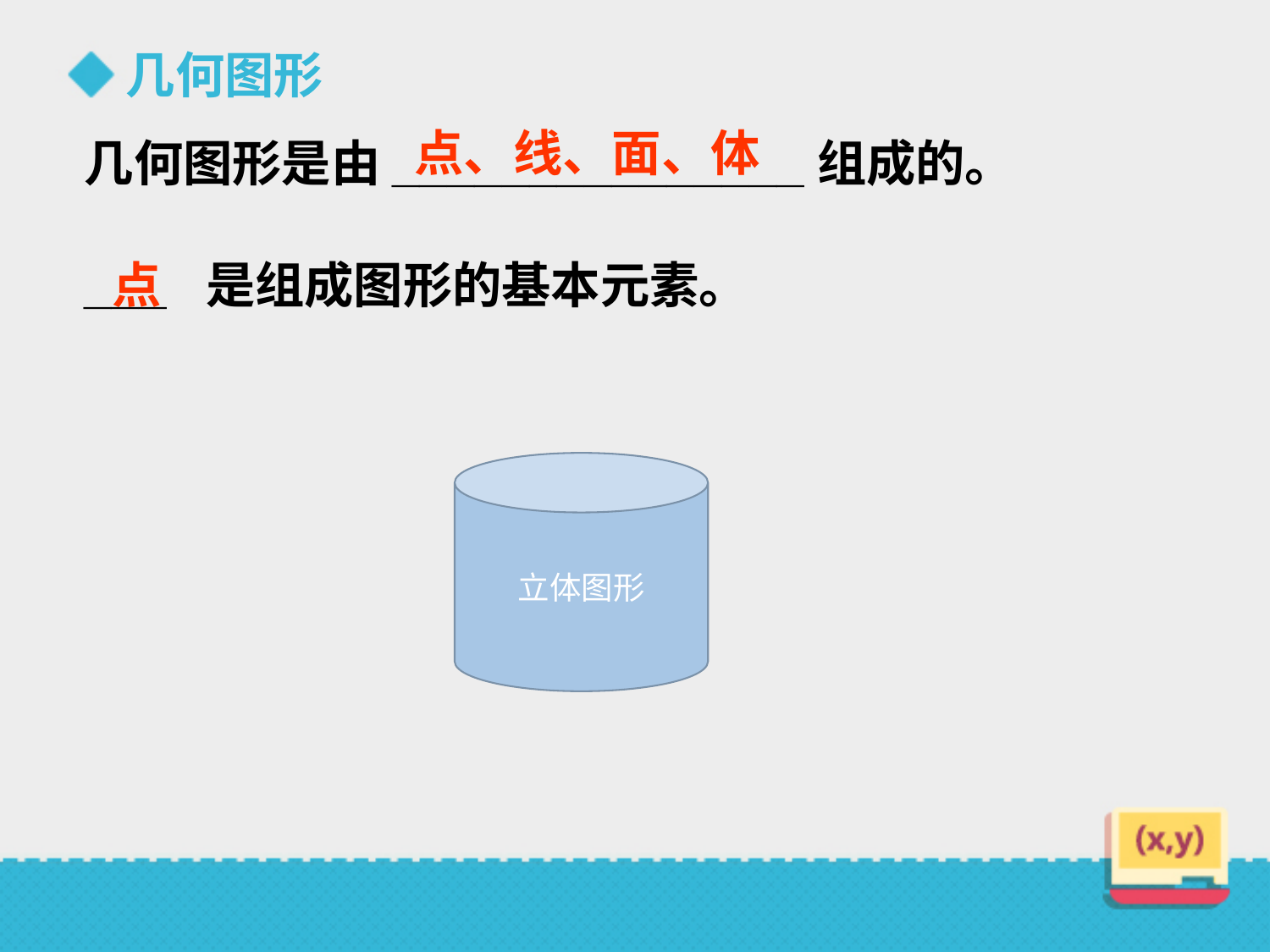

几何图形
点、线、面、体
几何图形是由_______________组成的。
___  是组成图形的基本元素。
点
立体图形